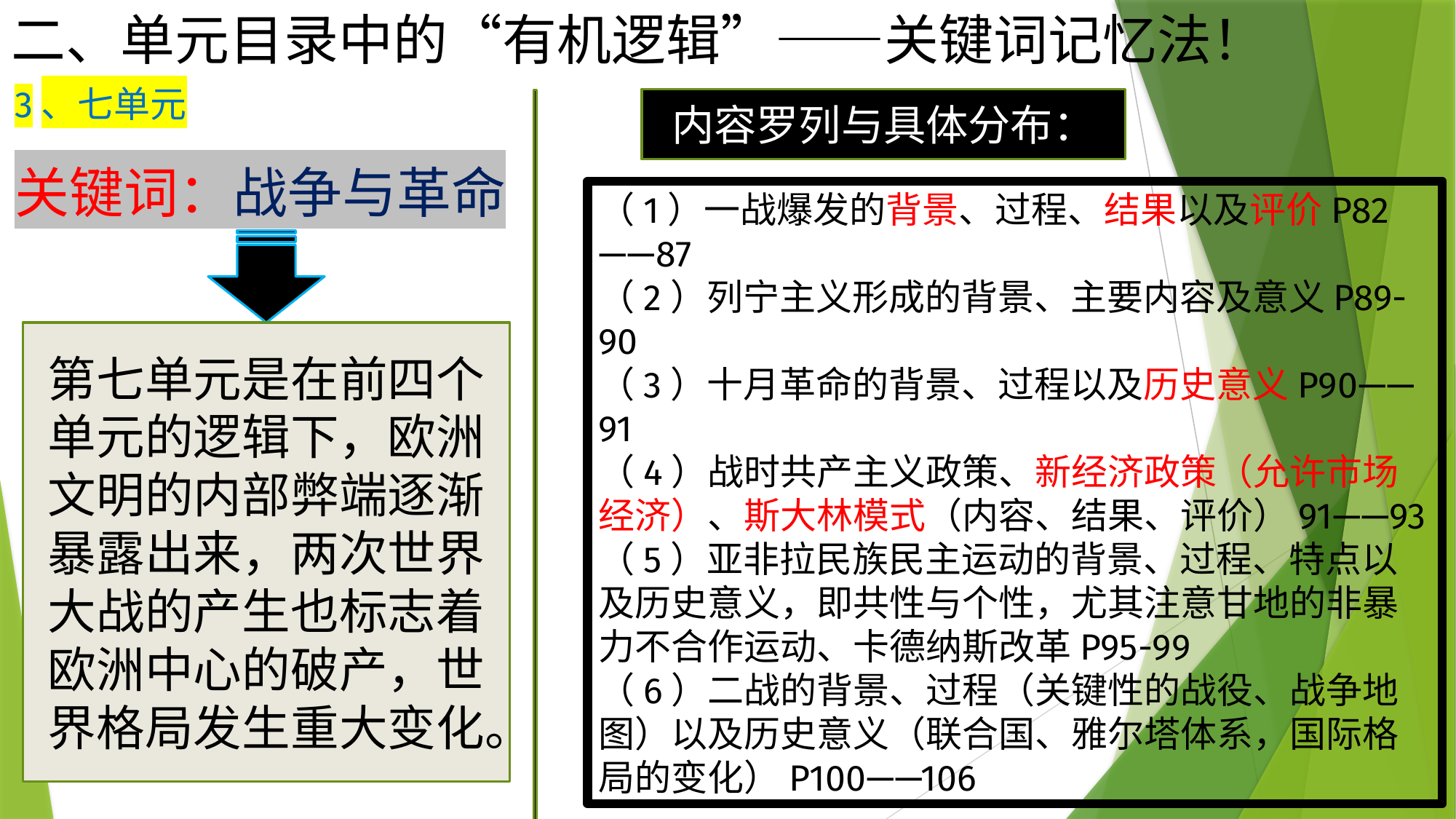

# 二、单元目录中的“有机逻辑”——关键词记忆法！
3、七单元
内容罗列与具体分布：
关键词：战争与革命
（1）一战爆发的背景、过程、结果以及评价P82——87
（2）列宁主义形成的背景、主要内容及意义P89-90
（3）十月革命的背景、过程以及历史意义P90——91
（4）战时共产主义政策、新经济政策（允许市场经济）、斯大林模式（内容、结果、评价）91——93
（5）亚非拉民族民主运动的背景、过程、特点以及历史意义，即共性与个性，尤其注意甘地的非暴力不合作运动、卡德纳斯改革P95-99
（6）二战的背景、过程（关键性的战役、战争地图）以及历史意义（联合国、雅尔塔体系，国际格局的变化）P100——106

第七单元是在前四个单元的逻辑下，欧洲文明的内部弊端逐渐暴露出来，两次世界大战的产生也标志着欧洲中心的破产，世界格局发生重大变化。